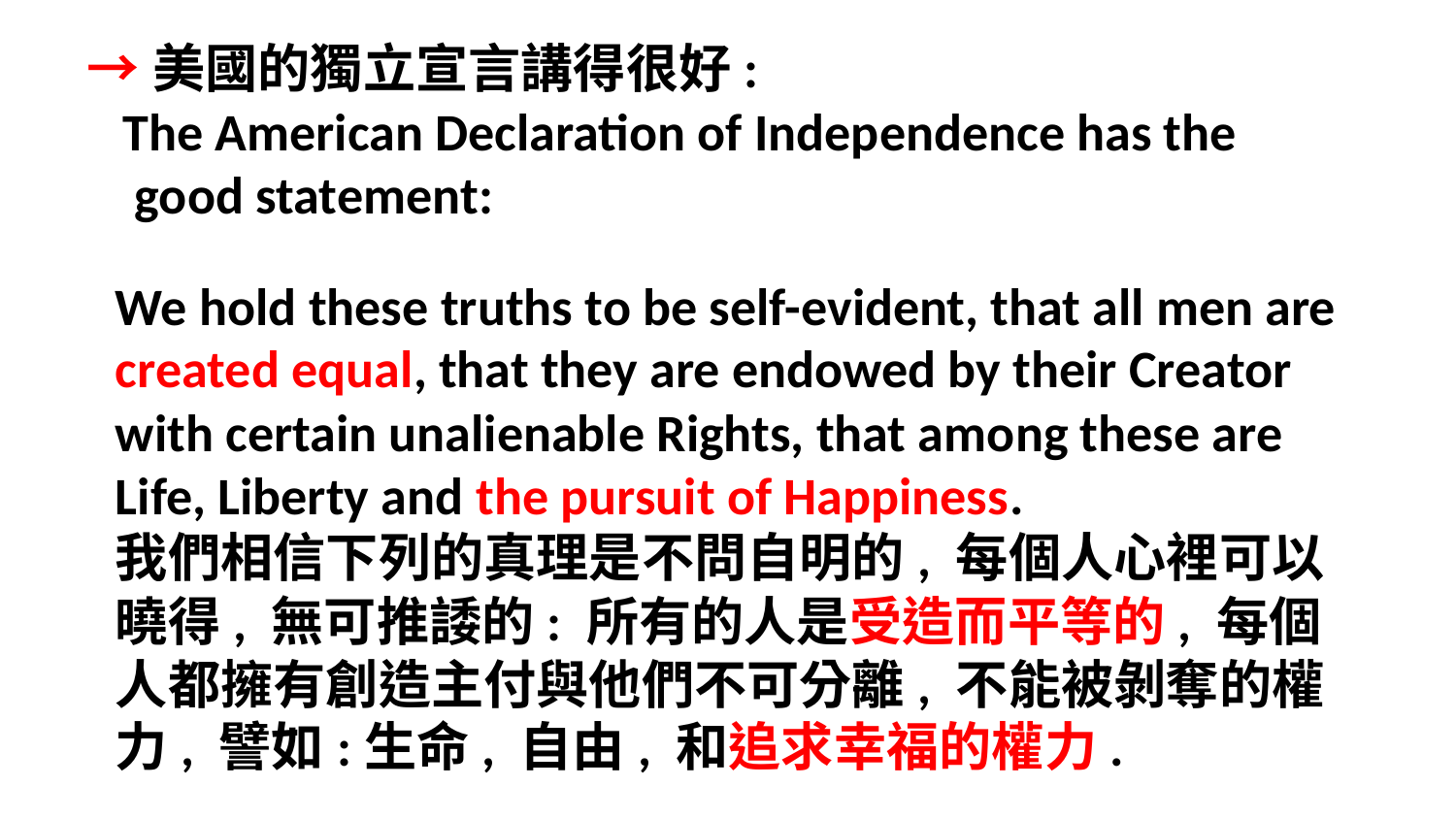

→美國的獨立宣言講得很好:
   The American Declaration of Independence has the
    good statement:
We hold these truths to be self-evident, that all men are created equal, that they are endowed by their Creator with certain unalienable Rights, that among these are Life, Liberty and the pursuit of Happiness.
我們相信下列的真理是不問自明的, 每個人心裡可以曉得, 無可推諉的: 所有的人是受造而平等的, 每個人都擁有創造主付與他們不可分離, 不能被剝奪的權力, 譬如:生命, 自由, 和追求幸福的權力.